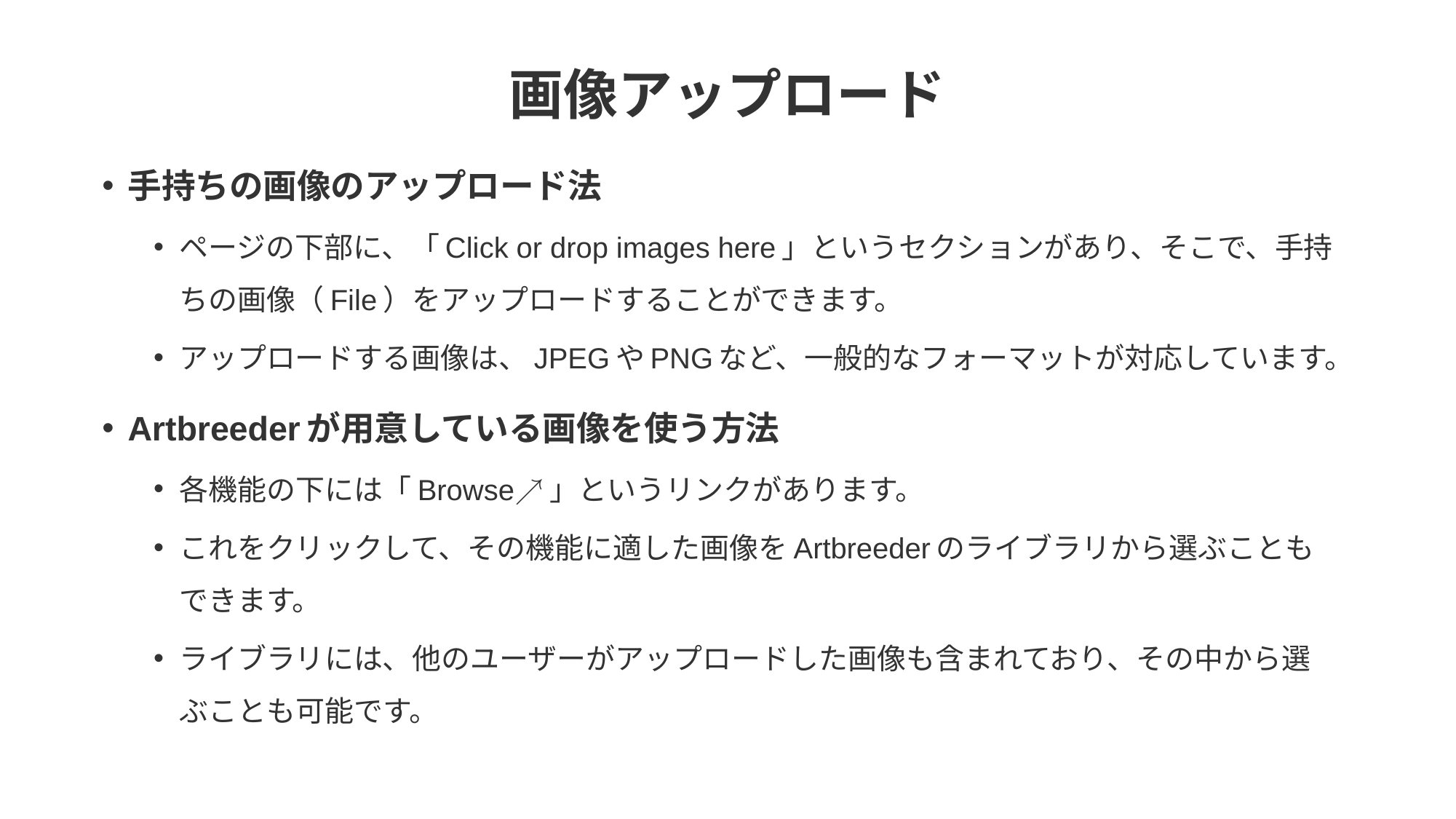

# 画像アップロード
手持ちの画像のアップロード法
ページの下部に、「Click or drop images here」というセクションがあり、そこで、手持ちの画像（File）をアップロードすることができます。
アップロードする画像は、JPEGやPNGなど、一般的なフォーマットが対応しています。
Artbreederが用意している画像を使う方法
各機能の下には「Browse↗」というリンクがあります。
これをクリックして、その機能に適した画像をArtbreederのライブラリから選ぶこともできます。
ライブラリには、他のユーザーがアップロードした画像も含まれており、その中から選ぶことも可能です。